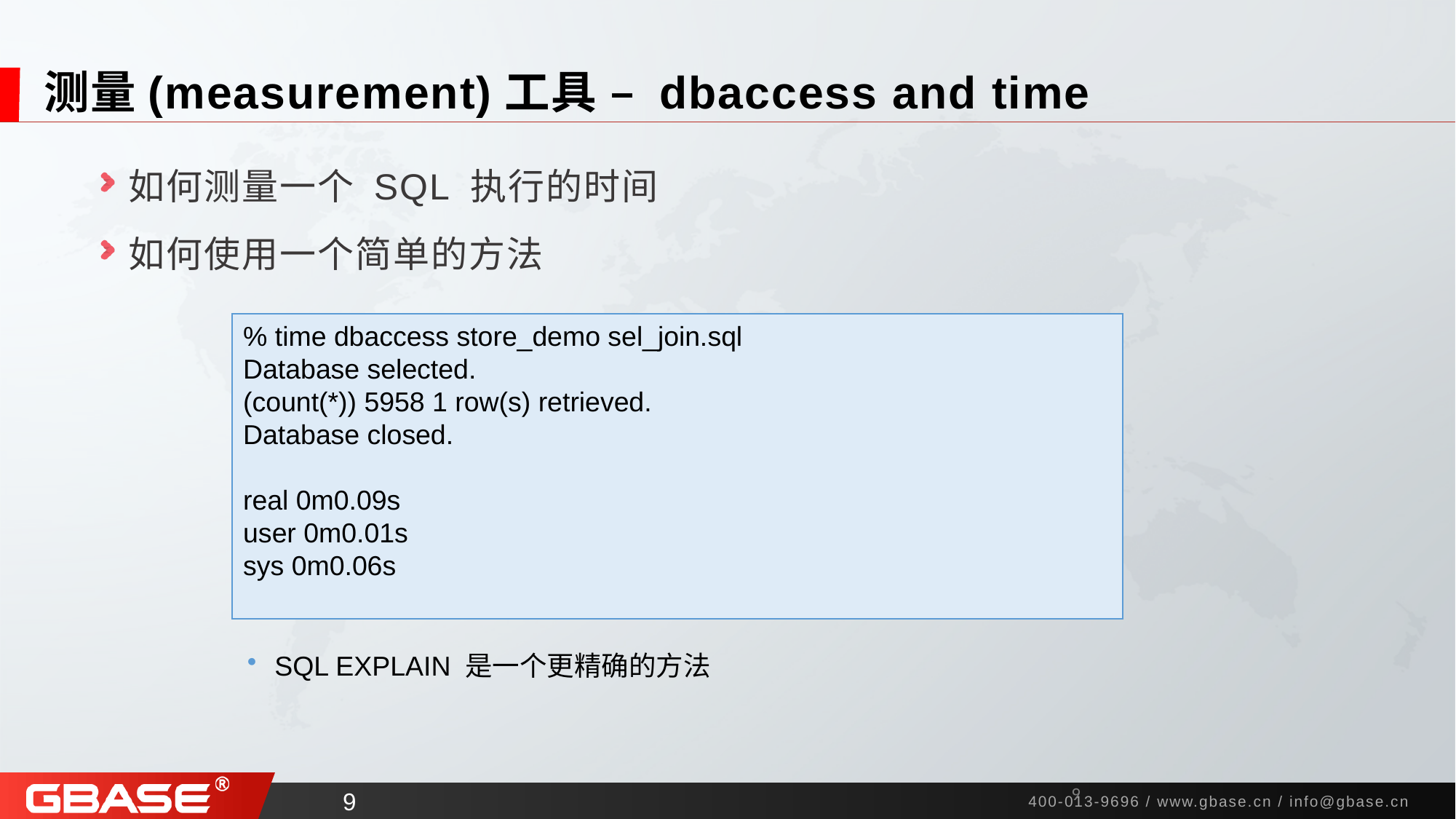

# 测量(measurement)工具 – dbaccess and time
如何测量一个 SQL 执行的时间
如何使用一个简单的方法

% time dbaccess store_demo sel_join.sql
Database selected.
(count(*)) 5958 1 row(s) retrieved.
Database closed.

real 0m0.09s
user 0m0.01s
sys 0m0.06s

SQL EXPLAIN 是一个更精确的方法
9